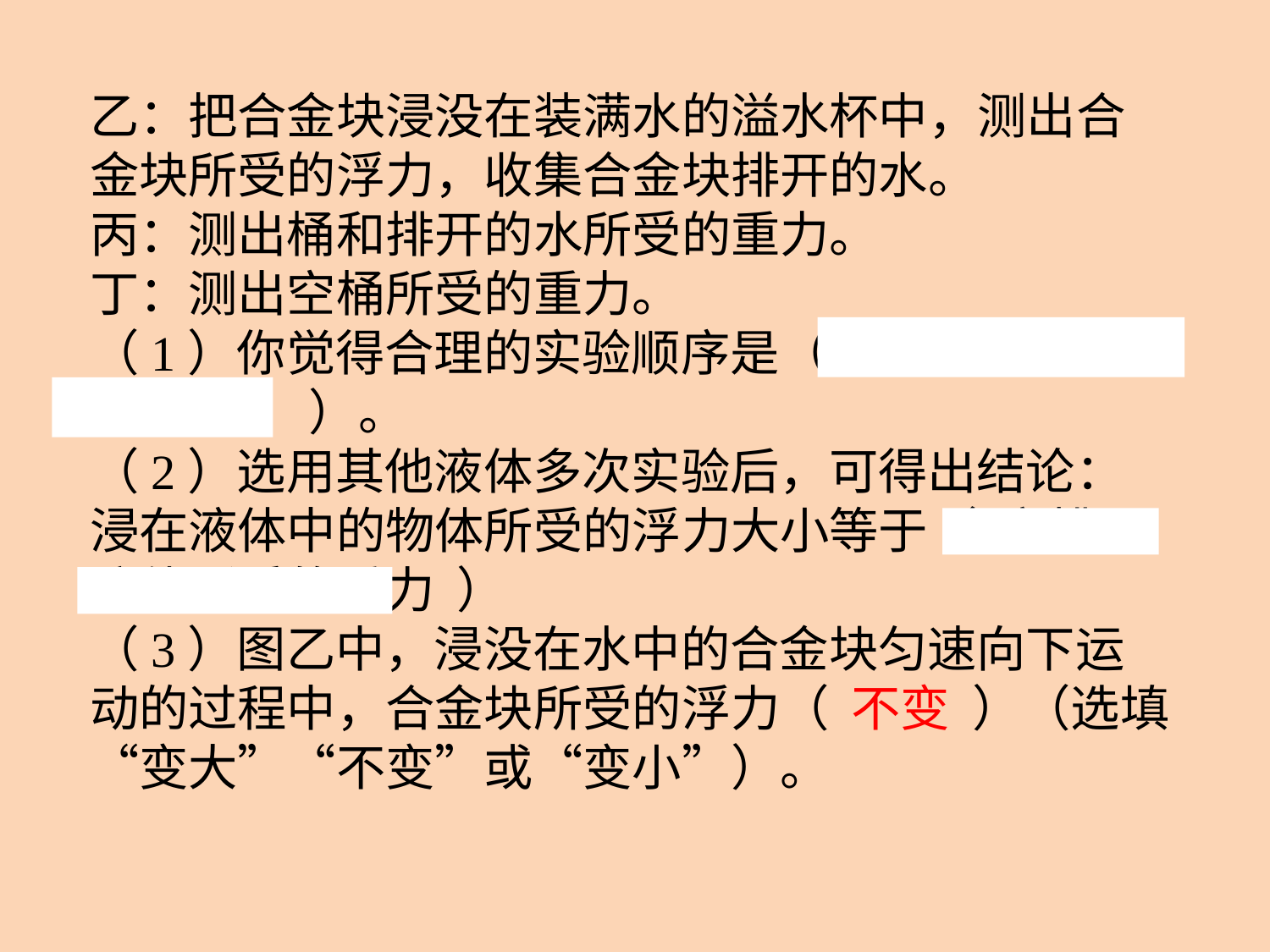

乙：把合金块浸没在装满水的溢水杯中，测出合金块所受的浮力，收集合金块排开的水。
丙：测出桶和排开的水所受的重力。
丁：测出空桶所受的重力。
（1）你觉得合理的实验顺序是（  甲丁乙丙（丁甲乙丙）  ）。
（2）选用其他液体多次实验后，可得出结论：浸在液体中的物体所受的浮力大小等于（  它排开液体所受的重力  ）
（3）图乙中，浸没在水中的合金块匀速向下运动的过程中，合金块所受的浮力（  不变  ）（选填“变大”“不变”或“变小”）。